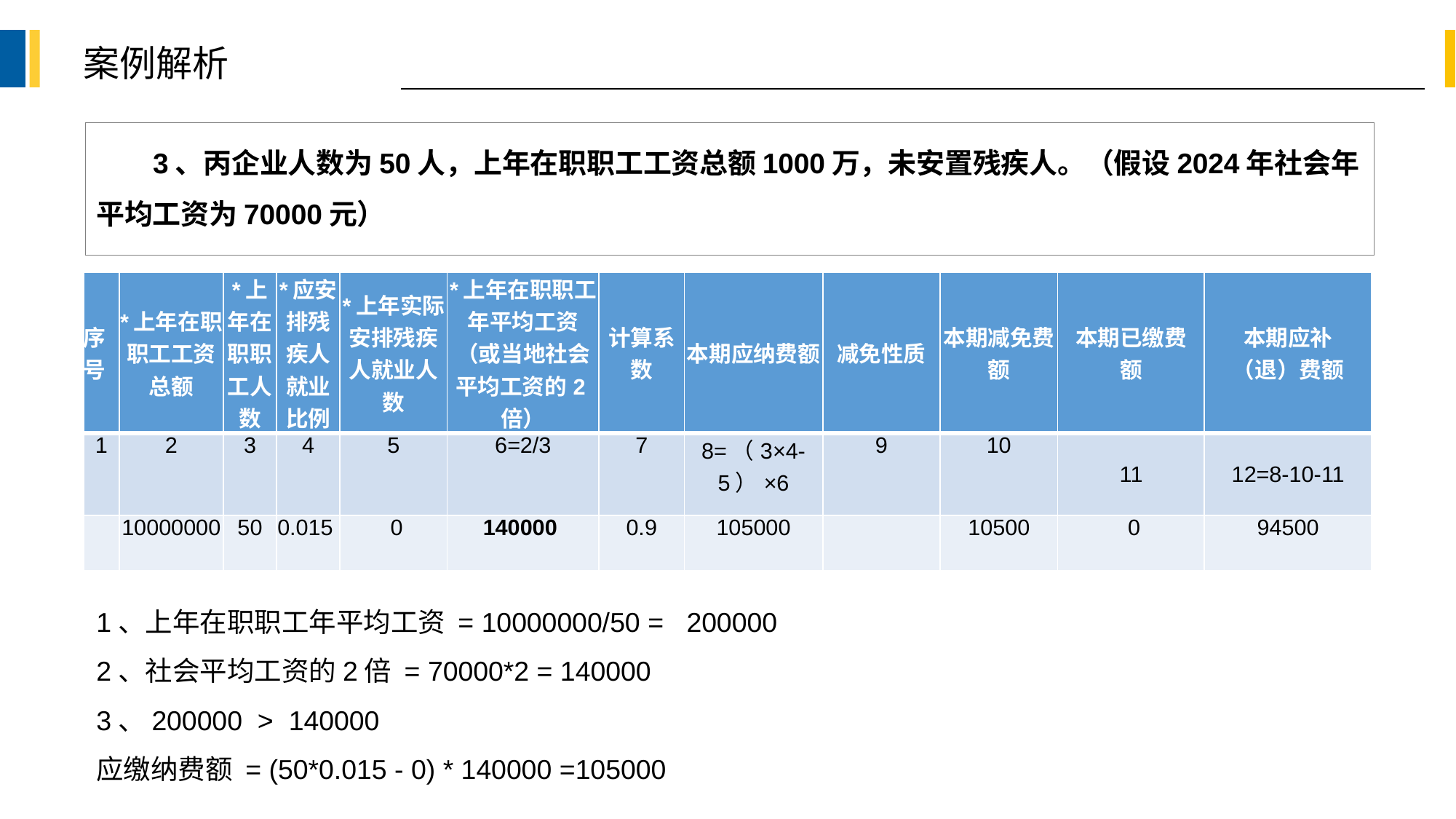

案例解析
3、丙企业人数为50人，上年在职职工工资总额1000万，未安置残疾人。（假设2024年社会年平均工资为70000元）

| 序号 | \*上年在职职工工资总额 | \*上年在职职工人数 | \*应安排残疾人就业比例 | \*上年实际安排残疾人就业人数 | \*上年在职职工年平均工资（或当地社会平均工资的2倍） | 计算系数 | 本期应纳费额 | 减免性质 | 本期减免费额 | 本期已缴费额 | 本期应补（退）费额 |
| --- | --- | --- | --- | --- | --- | --- | --- | --- | --- | --- | --- |
| 1 | 2 | 3 | 4 | 5 | 6=2/3 | 7 | 8=（3×4-5）×6 | 9 | 10 | 11 | 12=8-10-11 |
|  | 10000000 | 50 | 0.015 | 0 | 140000 | 0.9 | 105000 |  | 10500 | 0 | 94500 |
1、上年在职职工年平均工资 = 10000000/50 =   200000
2、社会平均工资的2倍 = 70000*2 = 140000
3、200000  >  140000
应缴纳费额 = (50*0.015 - 0) * 140000 =105000